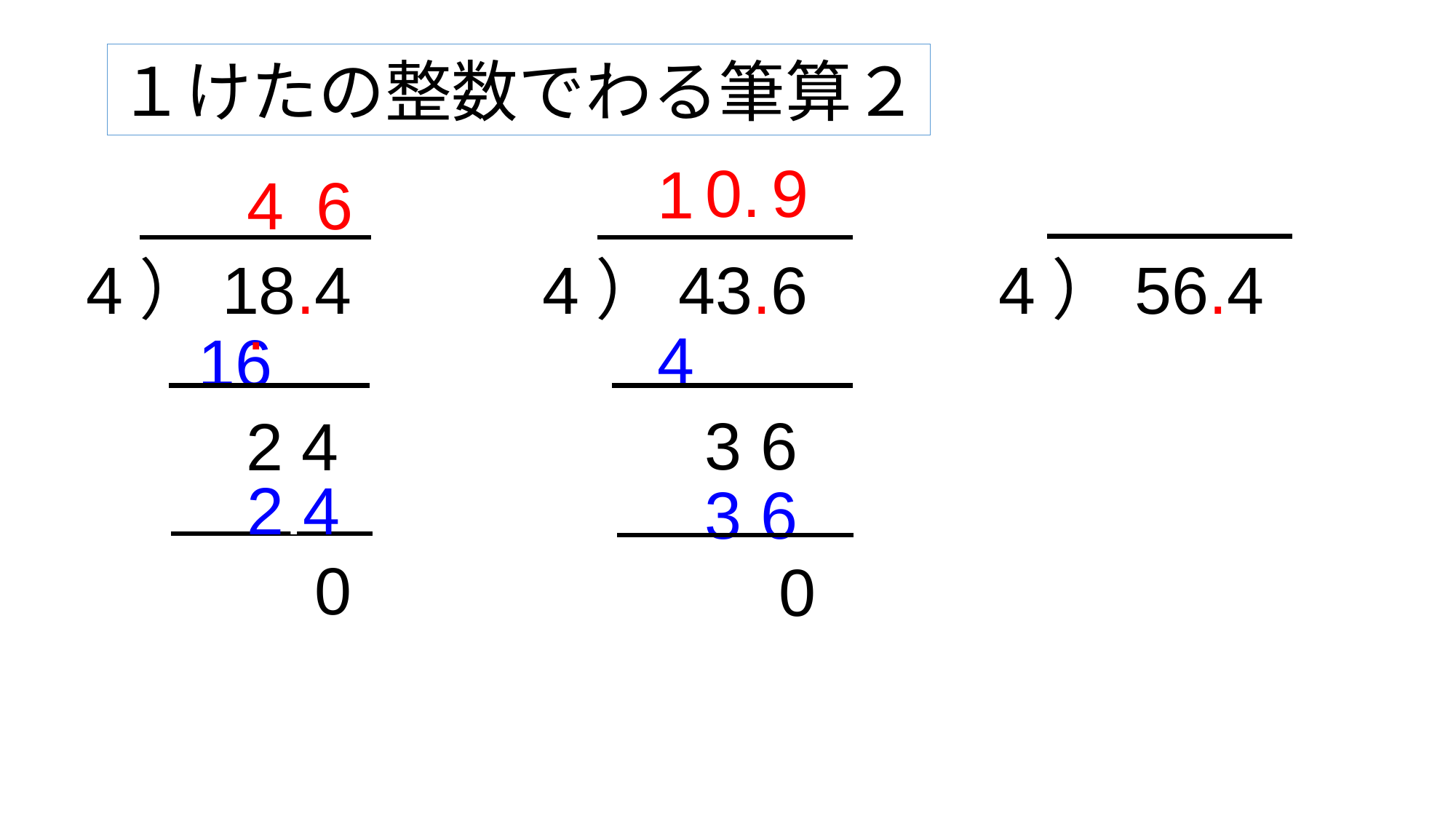

１けたの整数でわる筆算２
4.
6
0.
9
1
4）18.4
4）43.6
4）56.4
4
16
3.6
2.4
2.4
3.6
0
0